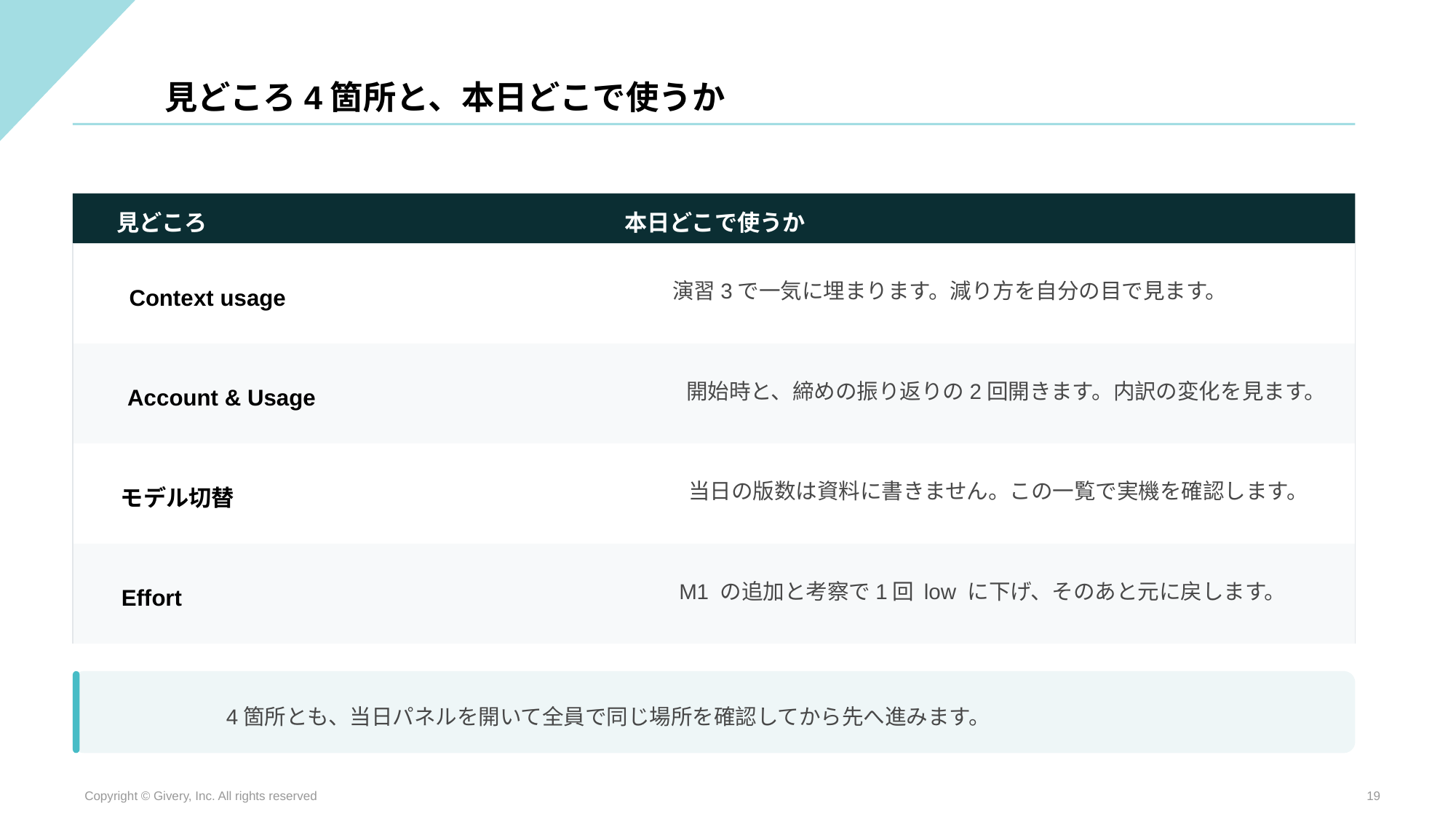

見どころ4箇所と、本日どこで使うか

見どころ
本日どこで使うか

演習3で一気に埋まります。減り方を自分の目で見ます。
Context usage

開始時と、締めの振り返りの2回開きます。内訳の変化を見ます。
Account & Usage

当日の版数は資料に書きません。この一覧で実機を確認します。
モデル切替

M1 の追加と考察で1回 low に下げ、そのあと元に戻します。
Effort

4箇所とも、当日パネルを開いて全員で同じ場所を確認してから先へ進みます。
Copyright © Givery, Inc. All rights reserved
19